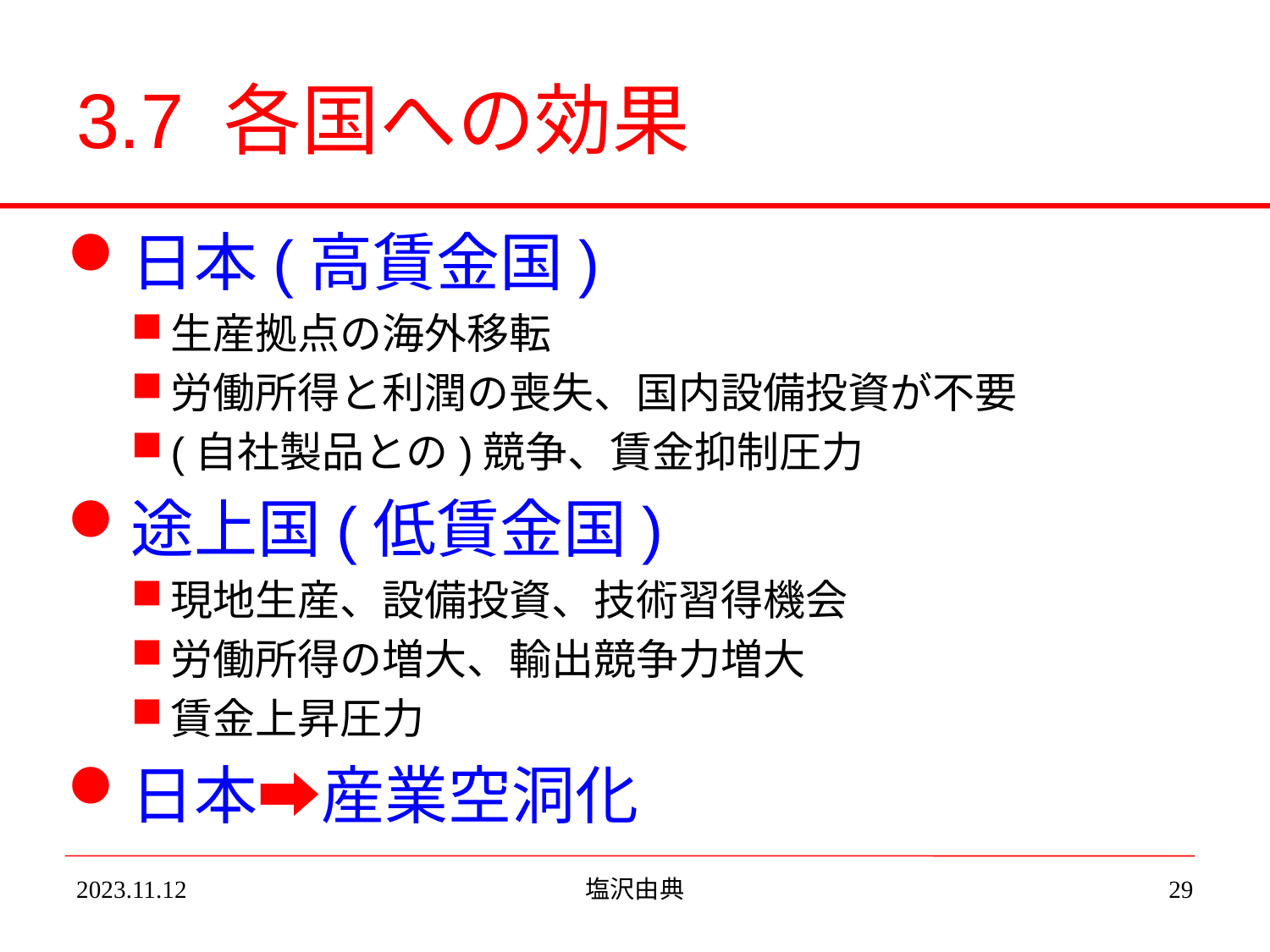

# 3.7 各国への効果
日本(高賃金国)
生産拠点の海外移転
労働所得と利潤の喪失、国内設備投資が不要
(自社製品との)競争、賃金抑制圧力
途上国(低賃金国)
現地生産、設備投資、技術習得機会
労働所得の増大、輸出競争力増大
賃金上昇圧力
日本➡︎産業空洞化
2023.11.12
塩沢由典
29